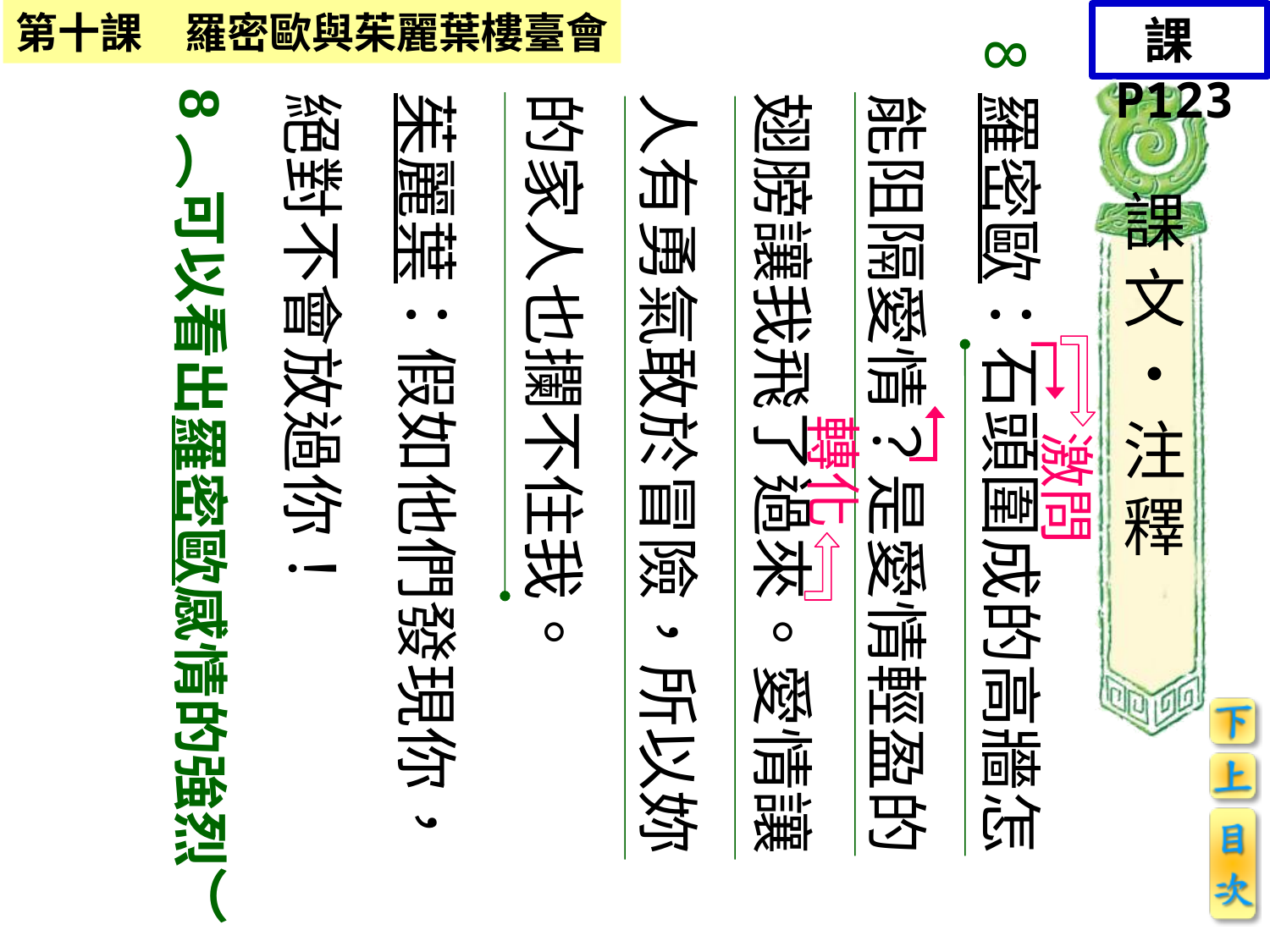

課P123
8
8︵可以看出羅密歐感情的強烈︶
羅密歐：石頭圍成的高牆怎能阻隔愛情？是愛情輕盈的翅膀讓我飛了過來。愛情讓人有勇氣敢於冒險，所以妳的家人也攔不住我。
茱麗葉：假如他們發現你，絕對不會放過你！

課文‧注釋

轉化

激問